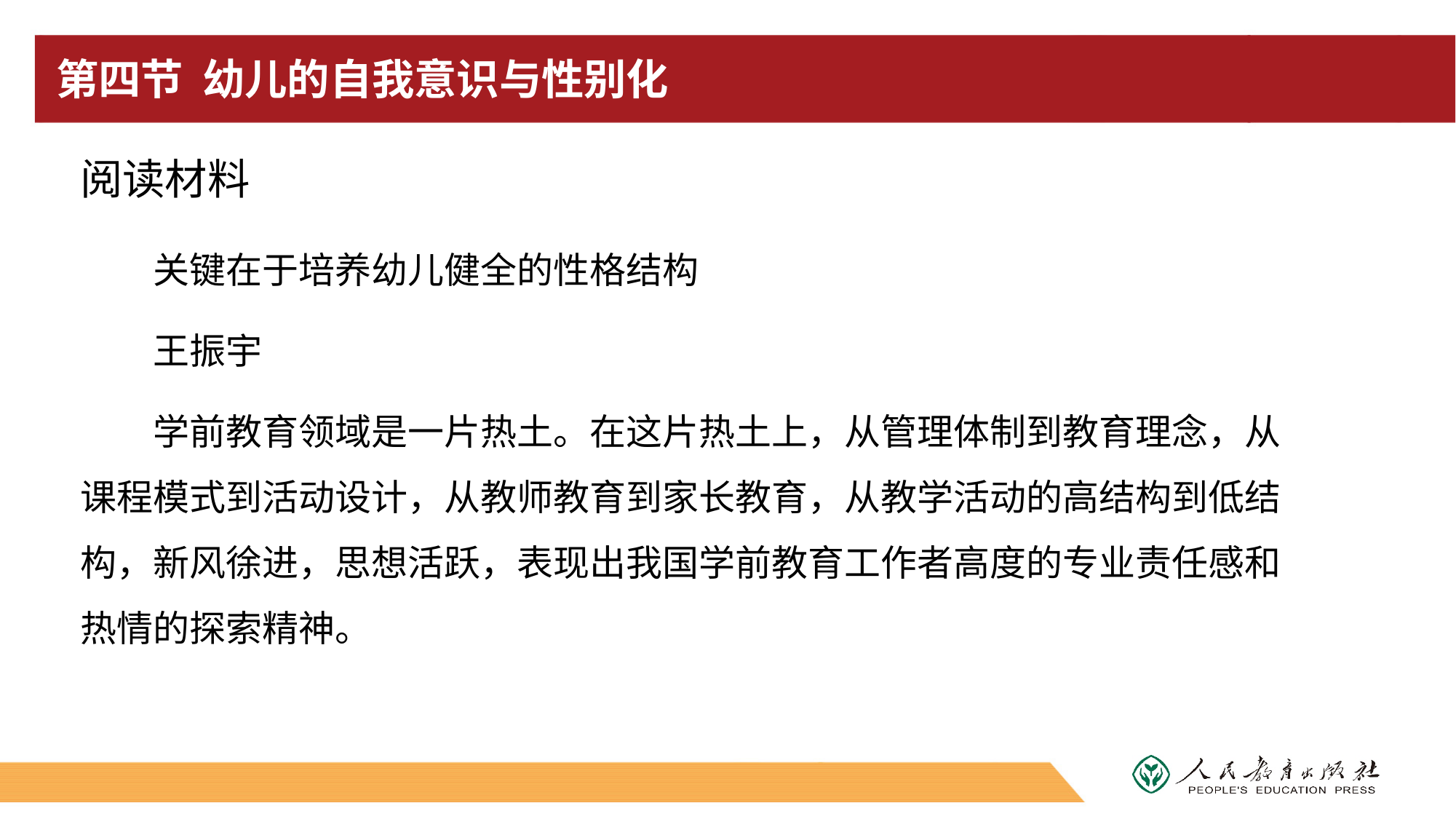

# 第四节  幼儿的自我意识与性别化
阅读材料
关键在于培养幼儿健全的性格结构
王振宇
学前教育领域是一片热土。在这片热土上，从管理体制到教育理念，从课程模式到活动设计，从教师教育到家长教育，从教学活动的高结构到低结构，新风徐进，思想活跃，表现出我国学前教育工作者高度的专业责任感和热情的探索精神。